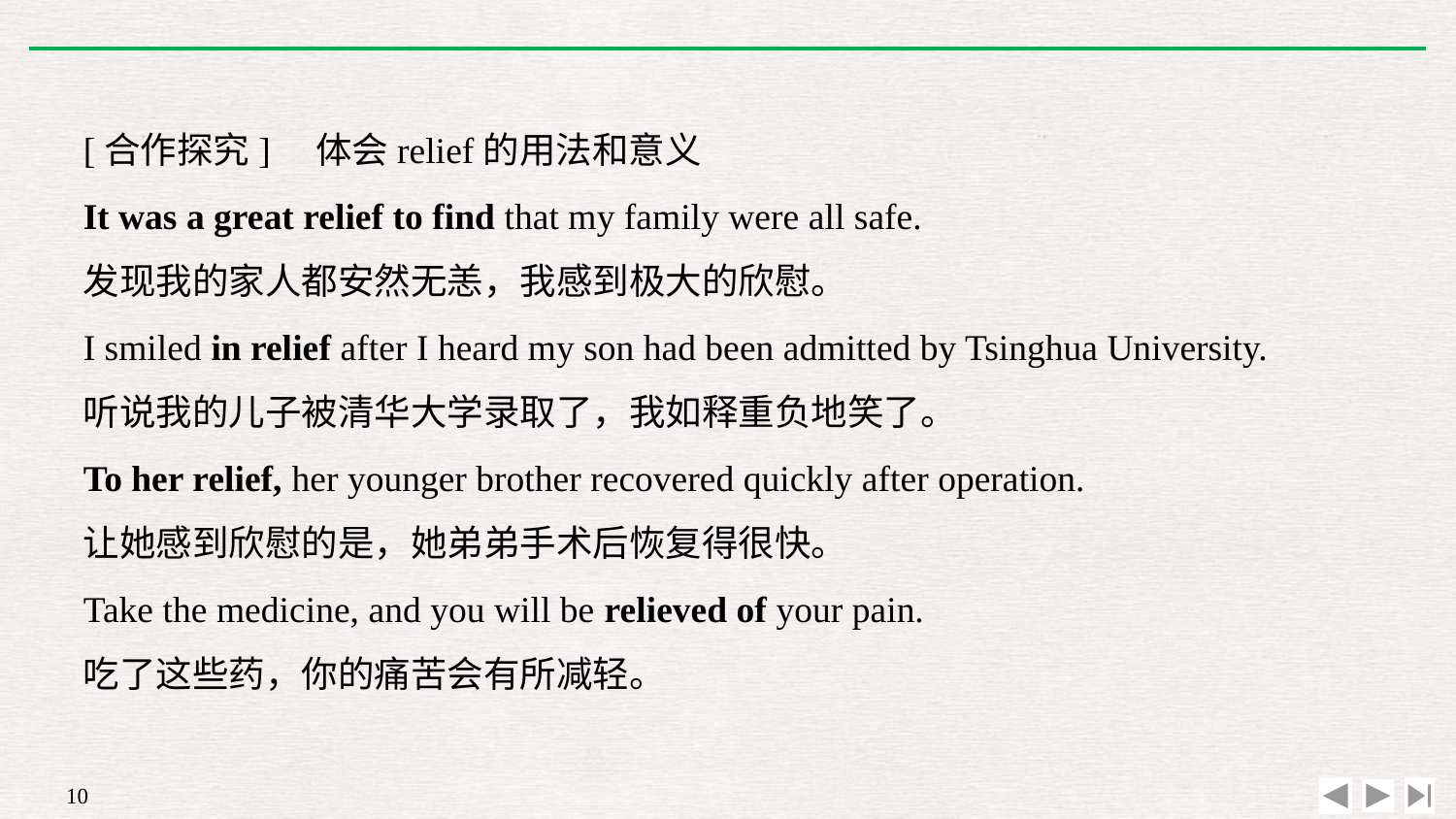

[合作探究]　体会relief的用法和意义
It was a great relief to find that my family were all safe.
发现我的家人都安然无恙，我感到极大的欣慰。
I smiled in relief after I heard my son had been admitted by Tsinghua University.
听说我的儿子被清华大学录取了，我如释重负地笑了。
To her relief, her younger brother recovered quickly after operation.
让她感到欣慰的是，她弟弟手术后恢复得很快。
Take the medicine, and you will be relieved of your pain.
吃了这些药，你的痛苦会有所减轻。